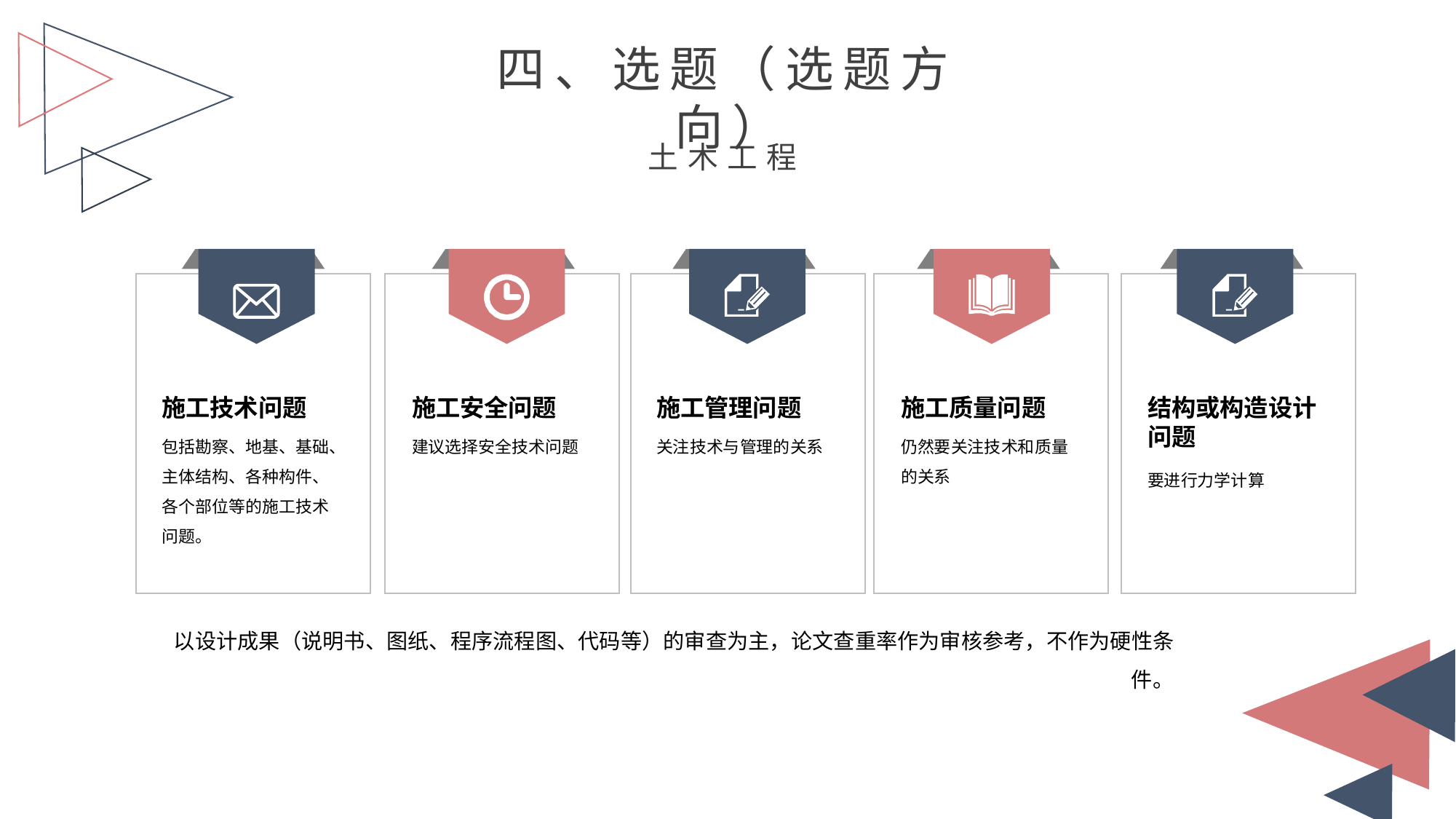

四、选题（选题方向）
土木工程

施工技术问题
包括勘察、地基、基础、主体结构、各种构件、各个部位等的施工技术问题。
施工安全问题
建议选择安全技术问题
施工管理问题
关注技术与管理的关系
施工质量问题
仍然要关注技术和质量的关系
结构或构造设计问题
要进行力学计算
以设计成果（说明书、图纸、程序流程图、代码等）的审查为主，论文查重率作为审核参考，不作为硬性条件。